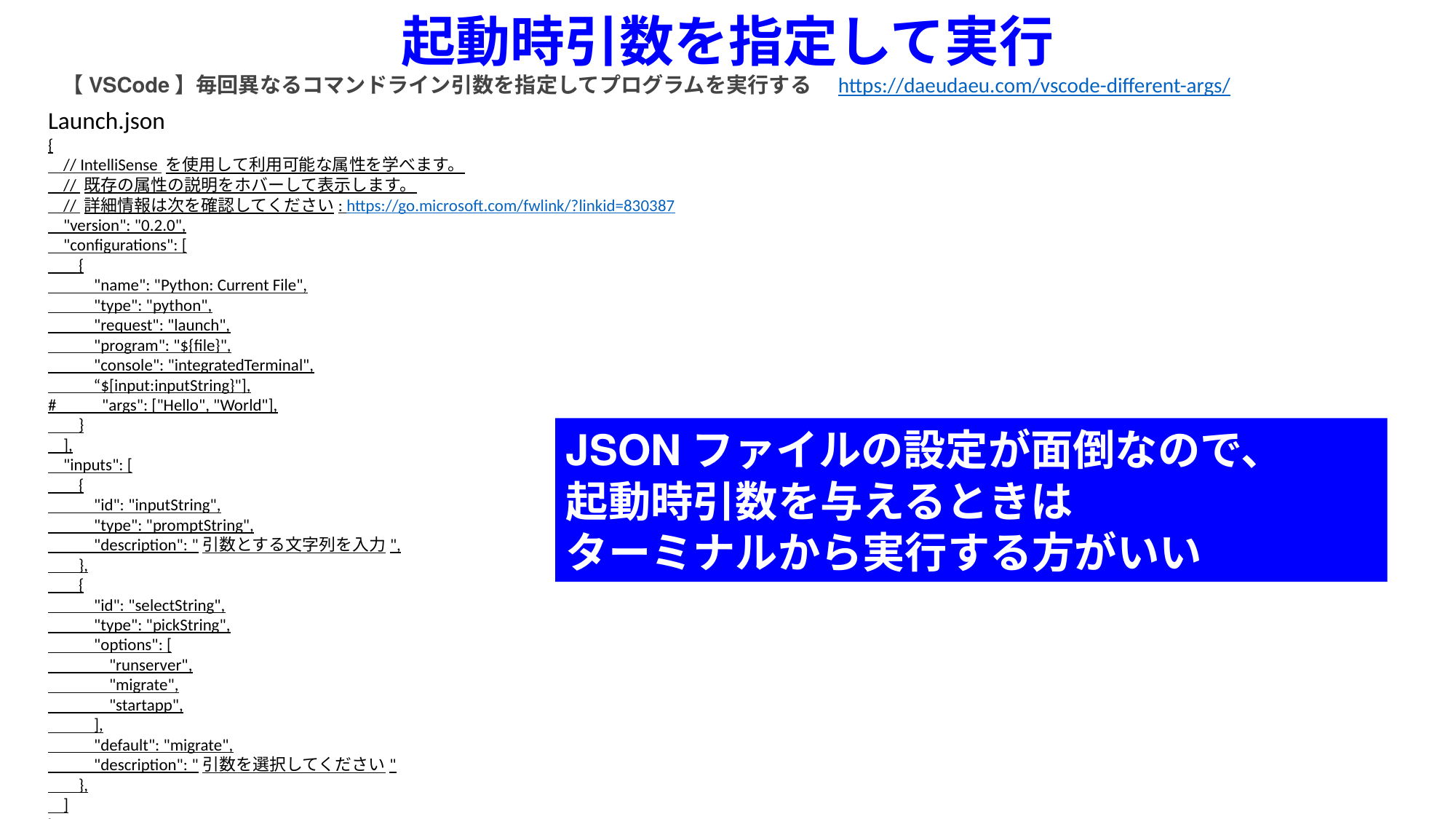

起動時引数を指定して実行
【VSCode】毎回異なるコマンドライン引数を指定してプログラムを実行する　https://daeudaeu.com/vscode-different-args/

Launch.json
{
    // IntelliSense を使用して利用可能な属性を学べます。
    // 既存の属性の説明をホバーして表示します。
    // 詳細情報は次を確認してください: https://go.microsoft.com/fwlink/?linkid=830387
    "version": "0.2.0",
    "configurations": [
        {
            "name": "Python: Current File",
            "type": "python",
            "request": "launch",
            "program": "${file}",
            "console": "integratedTerminal",
            “$[input:inputString}"],
#            "args": ["Hello", "World"],
        }
    ],
    "inputs": [
        {
            "id": "inputString",
            "type": "promptString",
            "description": "引数とする文字列を入力",
        },
        {
            "id": "selectString",
            "type": "pickString",
            "options": [
                "runserver",
                "migrate",
                "startapp",
            ],
            "default": "migrate",
            "description": "引数を選択してください"
        },
    ]
}
JSONファイルの設定が面倒なので、
起動時引数を与えるときは
ターミナルから実行する方がいい